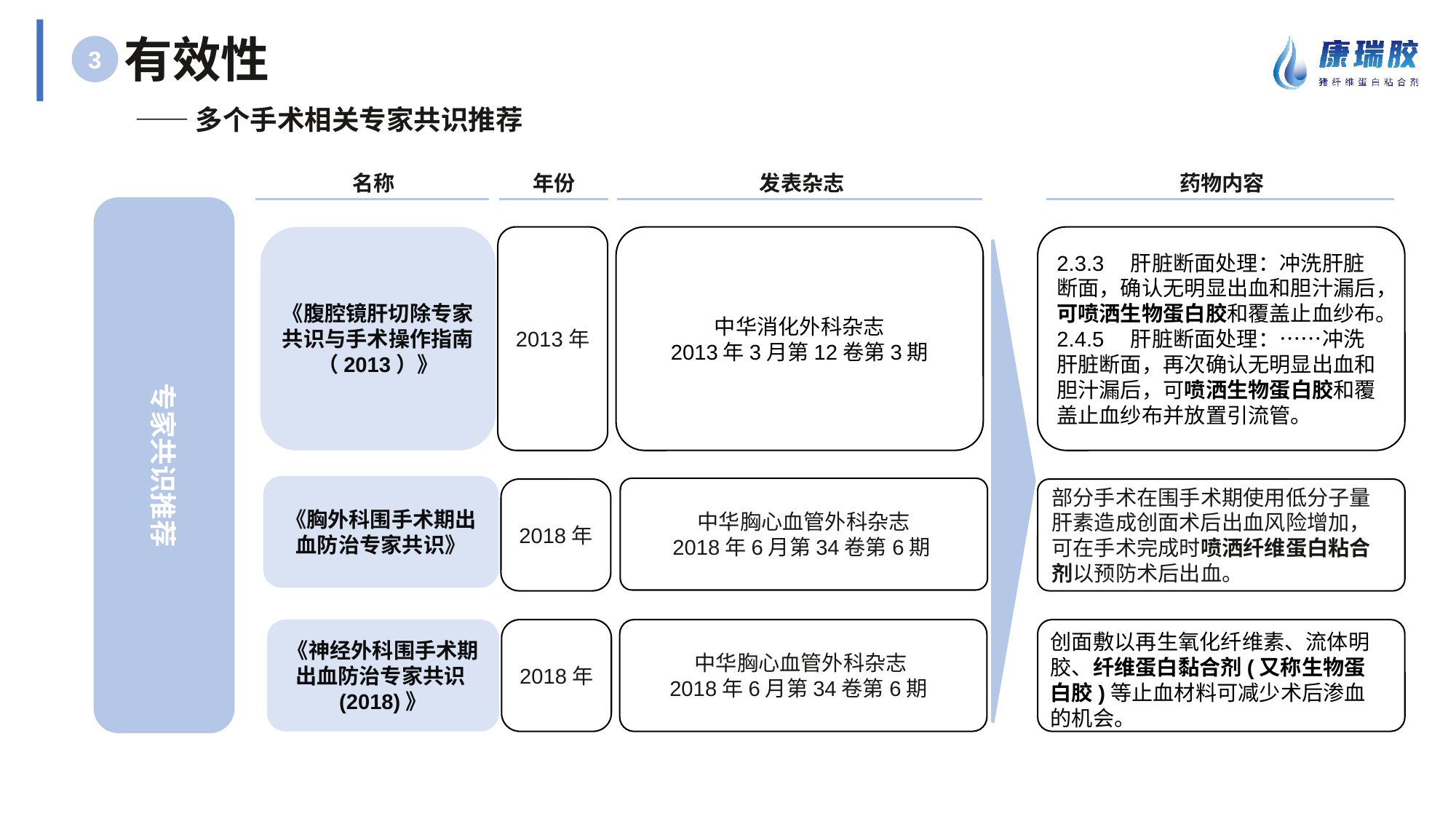

# 有效性
3
——多个手术相关专家共识推荐
名称
年份
发表杂志
药物内容
专家共识推荐
中华消化外科杂志
2013年3月第12卷第3期
2.3.3　肝脏断面处理：冲洗肝脏断面，确认无明显出血和胆汁漏后，可喷洒生物蛋白胶和覆盖止血纱布。
2.4.5　肝脏断面处理：……冲洗肝脏断面，再次确认无明显出血和胆汁漏后，可喷洒生物蛋白胶和覆盖止血纱布并放置引流管。
《腹腔镜肝切除专家共识与手术操作指南（2013）》
2013年

《胸外科围手术期出血防治专家共识》
中华胸心血管外科杂志
2018年6月第34卷第6期
2018年
部分手术在围手术期使用低分子量肝素造成创面术后出血风险增加，可在手术完成时喷洒纤维蛋白粘合剂以预防术后出血。
《神经外科围手术期出血防治专家共识(2018)》
2018年

创面敷以再生氧化纤维素、流体明
胶、纤维蛋白黏合剂(又称生物蛋白胶)等止血材料可减少术后渗血的机会。
中华胸心血管外科杂志
2018年6月第34卷第6期